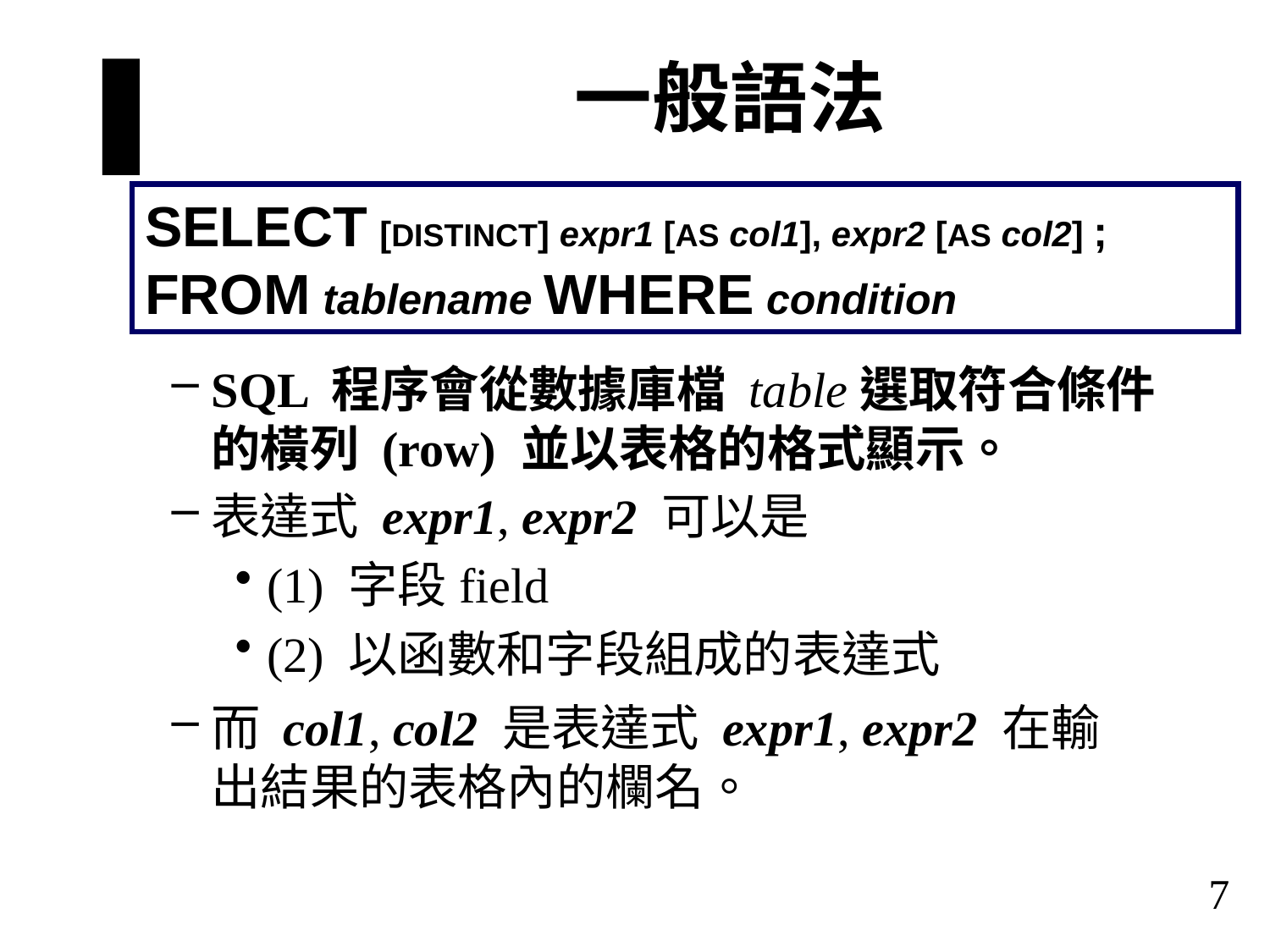

I
一般語法
SELECT [DISTINCT] expr1 [AS col1], expr2 [AS col2] ;
FROM tablename WHERE condition
SQL 程序會從數據庫檔 table選取符合條件的橫列 (row) 並以表格的格式顯示。
表達式 expr1, expr2 可以是
(1) 字段field
(2) 以函數和字段組成的表達式
而 col1, col2 是表達式 expr1, expr2 在輸出結果的表格內的欄名。
7